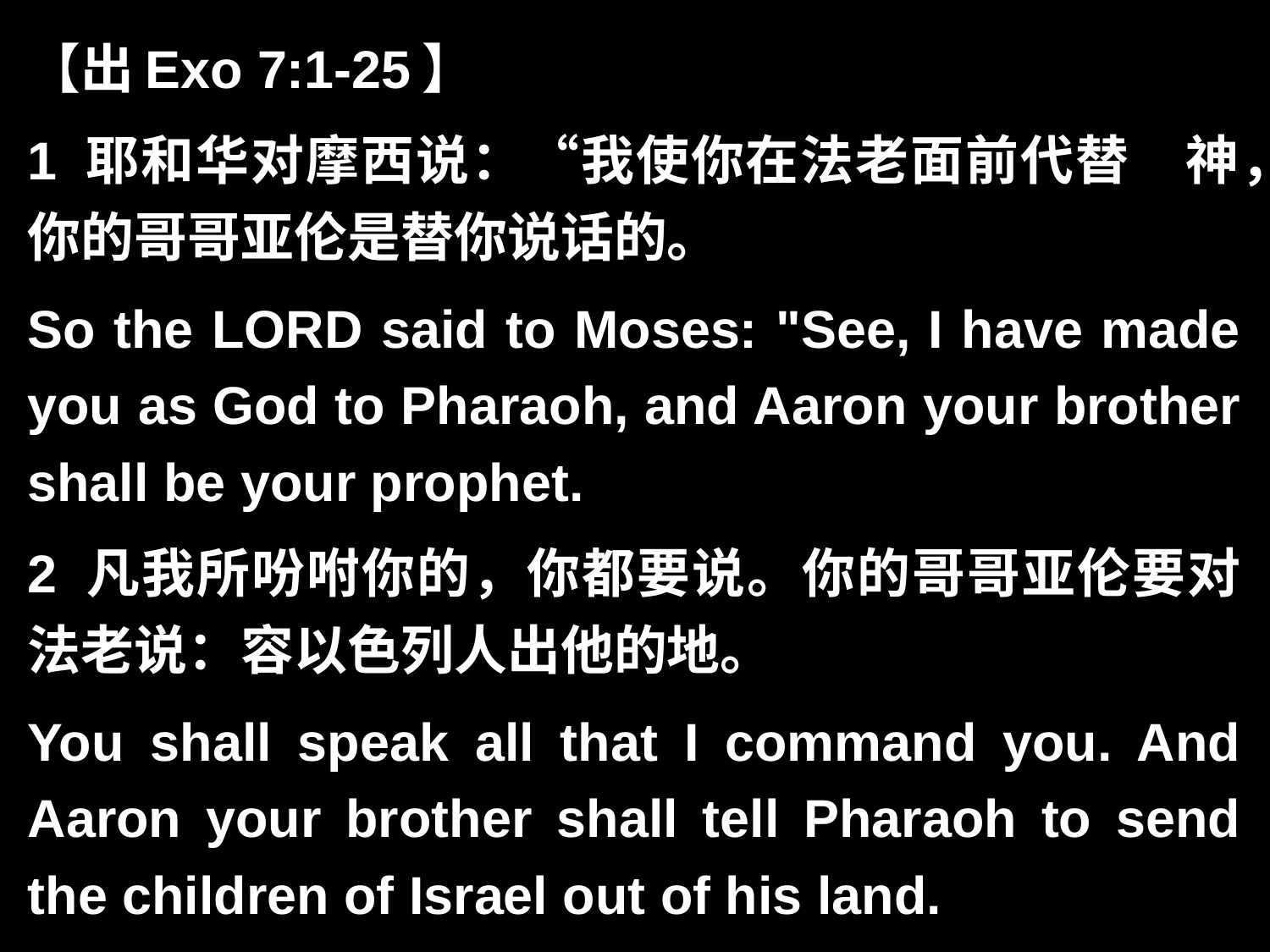

【出Exo 7:1-25】
1 耶和华对摩西说：“我使你在法老面前代替　神，你的哥哥亚伦是替你说话的。
So the LORD said to Moses: "See, I have made you as God to Pharaoh, and Aaron your brother shall be your prophet.
2 凡我所吩咐你的，你都要说。你的哥哥亚伦要对法老说：容以色列人出他的地。
You shall speak all that I command you. And Aaron your brother shall tell Pharaoh to send the children of Israel out of his land.